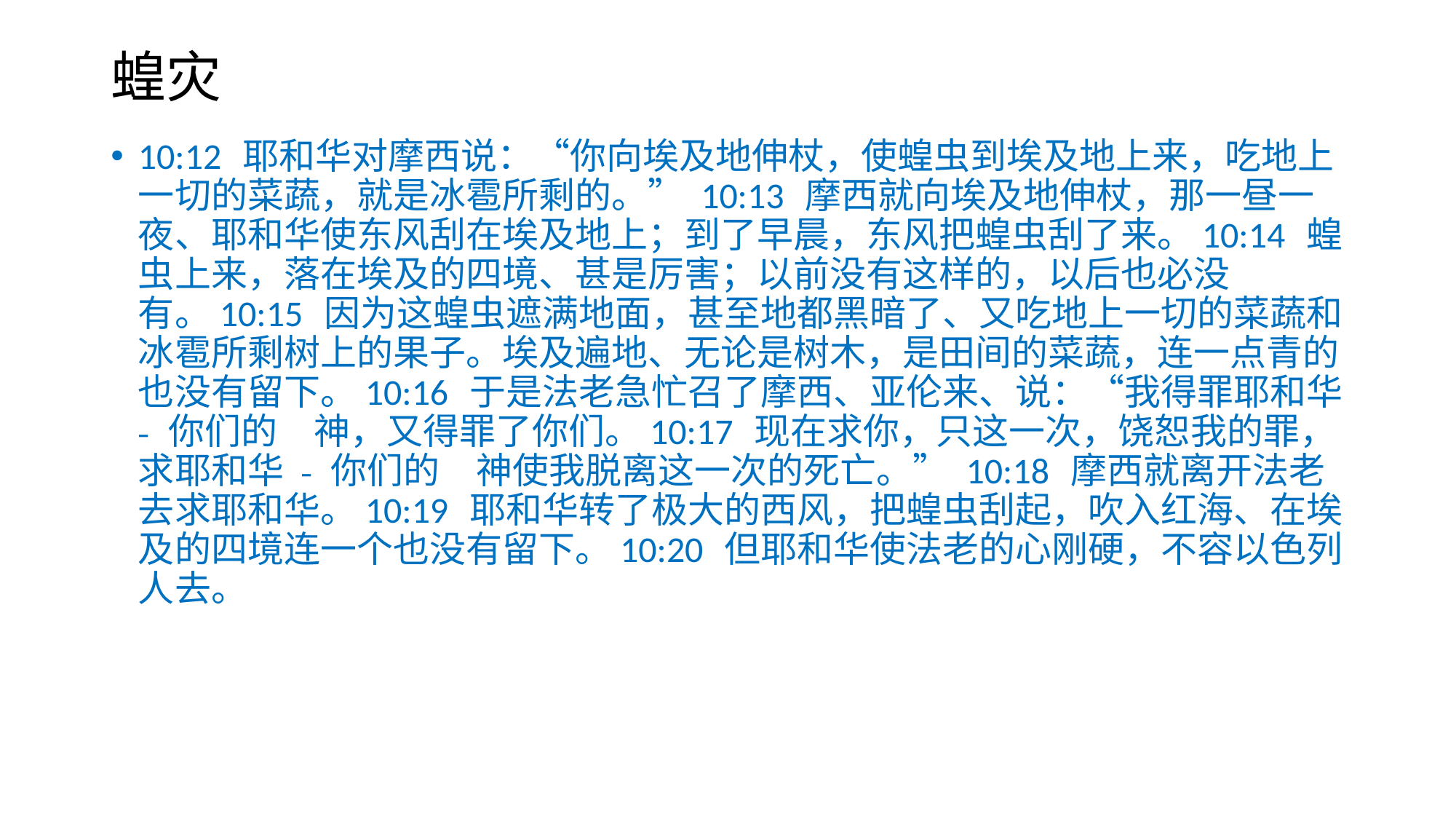

# 蝗灾
10:12 耶和华对摩西说：“你向埃及地伸杖，使蝗虫到埃及地上来，吃地上一切的菜蔬，就是冰雹所剩的。” 10:13 摩西就向埃及地伸杖，那一昼一夜、耶和华使东风刮在埃及地上；到了早晨，东风把蝗虫刮了来。10:14 蝗虫上来，落在埃及的四境、甚是厉害；以前没有这样的，以后也必没有。10:15 因为这蝗虫遮满地面，甚至地都黑暗了、又吃地上一切的菜蔬和冰雹所剩树上的果子。埃及遍地、无论是树木，是田间的菜蔬，连一点青的也没有留下。10:16 于是法老急忙召了摩西、亚伦来、说：“我得罪耶和华 - 你们的　神，又得罪了你们。10:17 现在求你，只这一次，饶恕我的罪，求耶和华 - 你们的　神使我脱离这一次的死亡。” 10:18 摩西就离开法老去求耶和华。10:19 耶和华转了极大的西风，把蝗虫刮起，吹入红海、在埃及的四境连一个也没有留下。10:20 但耶和华使法老的心刚硬，不容以色列人去。